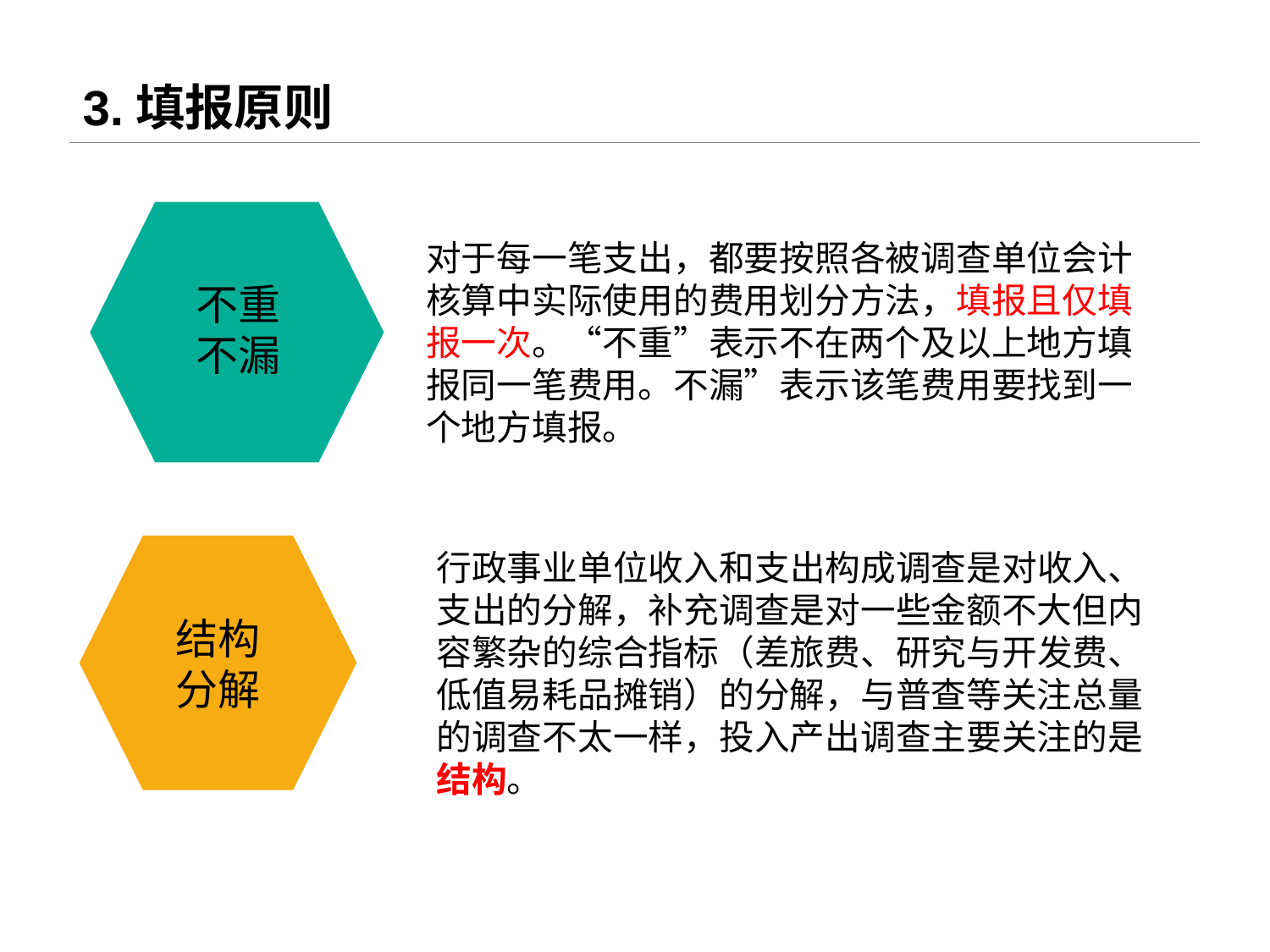

# 3.填报原则

不重
不漏
对于每一笔支出，都要按照各被调查单位会计核算中实际使用的费用划分方法，填报且仅填报一次。“不重”表示不在两个及以上地方填报同一笔费用。不漏”表示该笔费用要找到一个地方填报。
结构
分解
行政事业单位收入和支出构成调查是对收入、支出的分解，补充调查是对一些金额不大但内容繁杂的综合指标（差旅费、研究与开发费、低值易耗品摊销）的分解，与普查等关注总量的调查不太一样，投入产出调查主要关注的是结构。